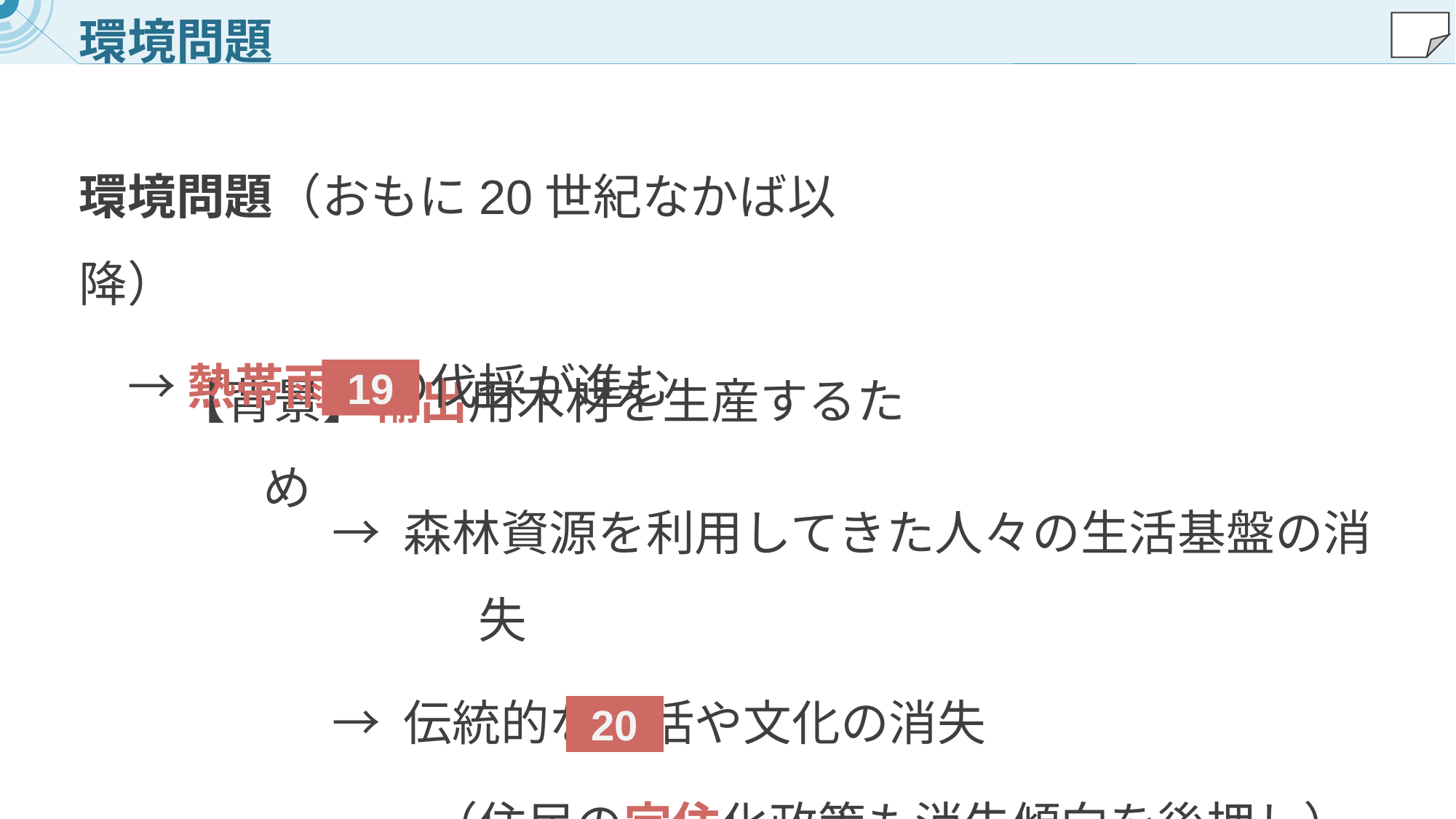

# 環境問題

環境問題（おもに20世紀なかば以降）
　→ 熱帯雨林の伐採が進む
【背景】輸出用木材を生産するため
19
→ 森林資源を利用してきた人々の生活基盤の消失
→ 伝統的な生活や文化の消失
　　（住民の定住化政策も消失傾向を後押し）
20